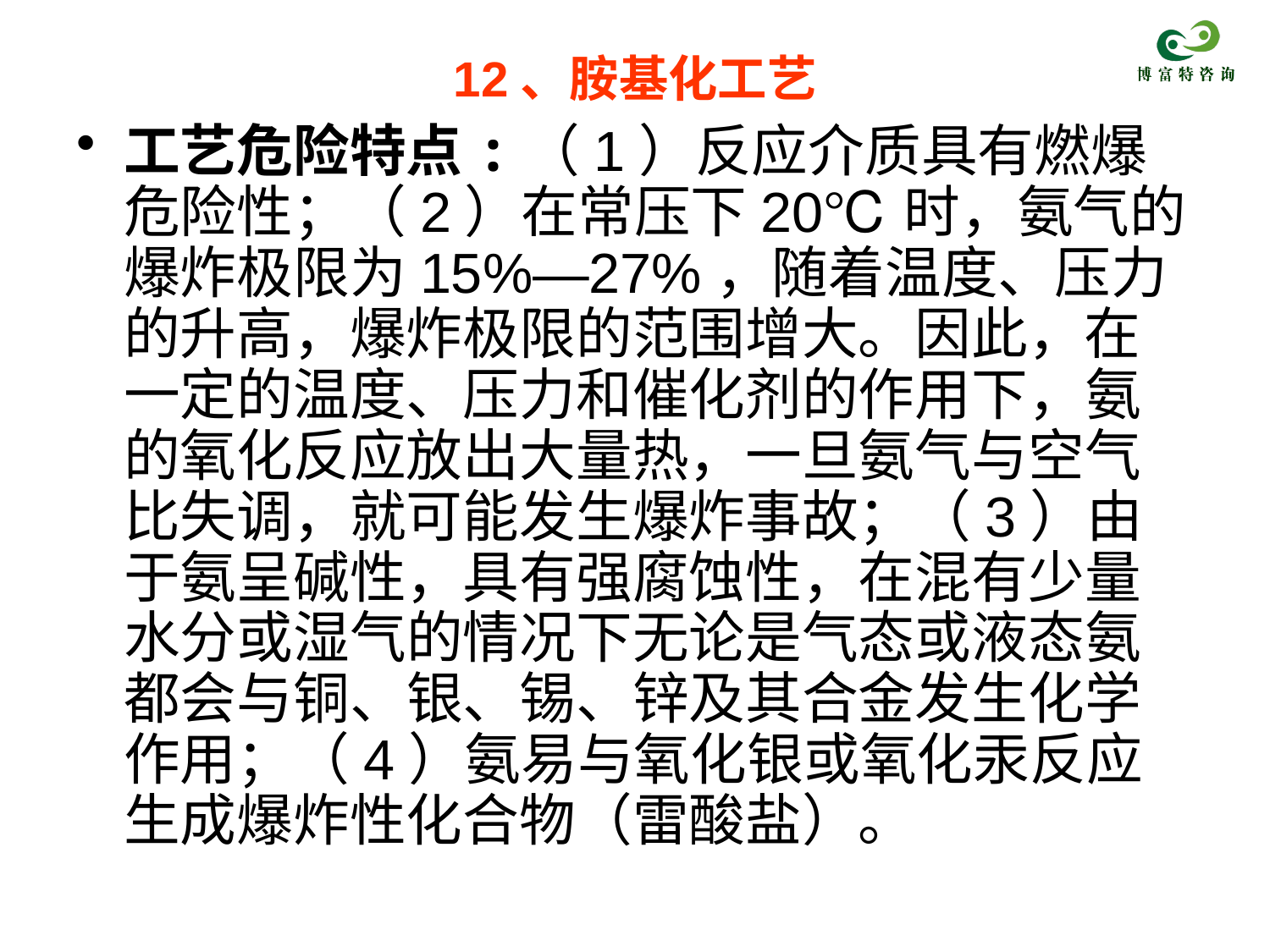

# 12、胺基化工艺
工艺危险特点:（1）反应介质具有燃爆危险性；（2）在常压下20℃时，氨气的爆炸极限为15%—27%，随着温度、压力的升高，爆炸极限的范围增大。因此，在一定的温度、压力和催化剂的作用下，氨的氧化反应放出大量热，一旦氨气与空气比失调，就可能发生爆炸事故；（3）由于氨呈碱性，具有强腐蚀性，在混有少量水分或湿气的情况下无论是气态或液态氨都会与铜、银、锡、锌及其合金发生化学作用；（4）氨易与氧化银或氧化汞反应生成爆炸性化合物（雷酸盐）。